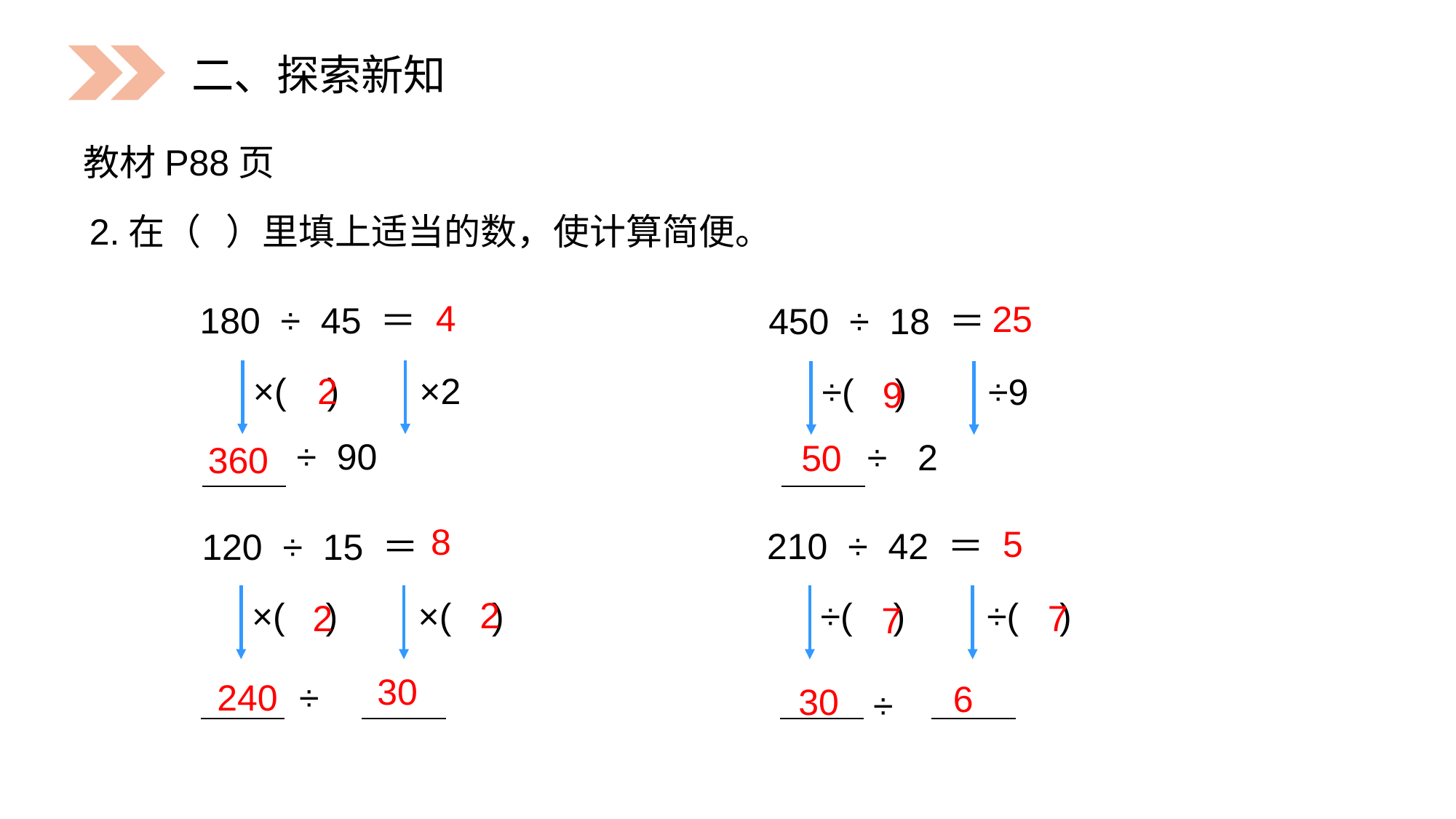

二、探索新知
教材P88页
2.在（   ）里填上适当的数，使计算简便。
4
25
 180  ÷  45 ＝
×(    )
×2
÷  90
 450  ÷  18 ＝
÷(    )
÷9
÷   2
2
9
50
360
8
5
 210  ÷  42 ＝
÷(    )
÷(    )
÷
 120  ÷  15 ＝
×(    )
×(    )
÷
2
7
2
7
30
240
6
30